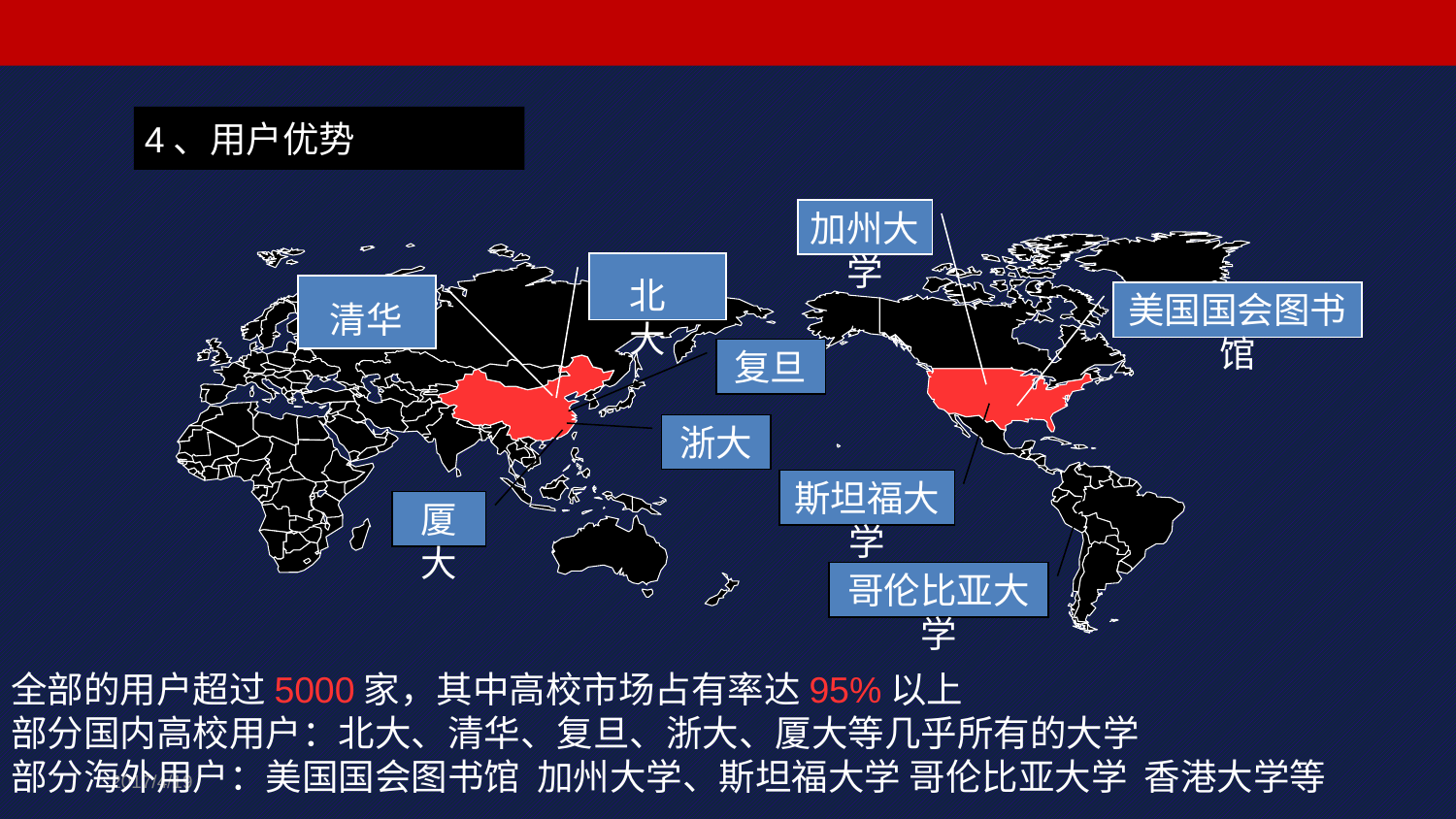

产品定位
市场分布
产品优势
商务模式
公司产品合作关系
年度更新

4、用户优势
加州大学

北大

美国国会图书馆

清华

复旦

浙大

斯坦福大学

厦大

哥伦比亚大学

全部的用户超过5000家，其中高校市场占有率达95%以上
部分国内高校用户：北大、清华、复旦、浙大、厦大等几乎所有的大学
部分海外用户：美国国会图书馆  加州大学、斯坦福大学 哥伦比亚大学  香港大学等
2017/4/19